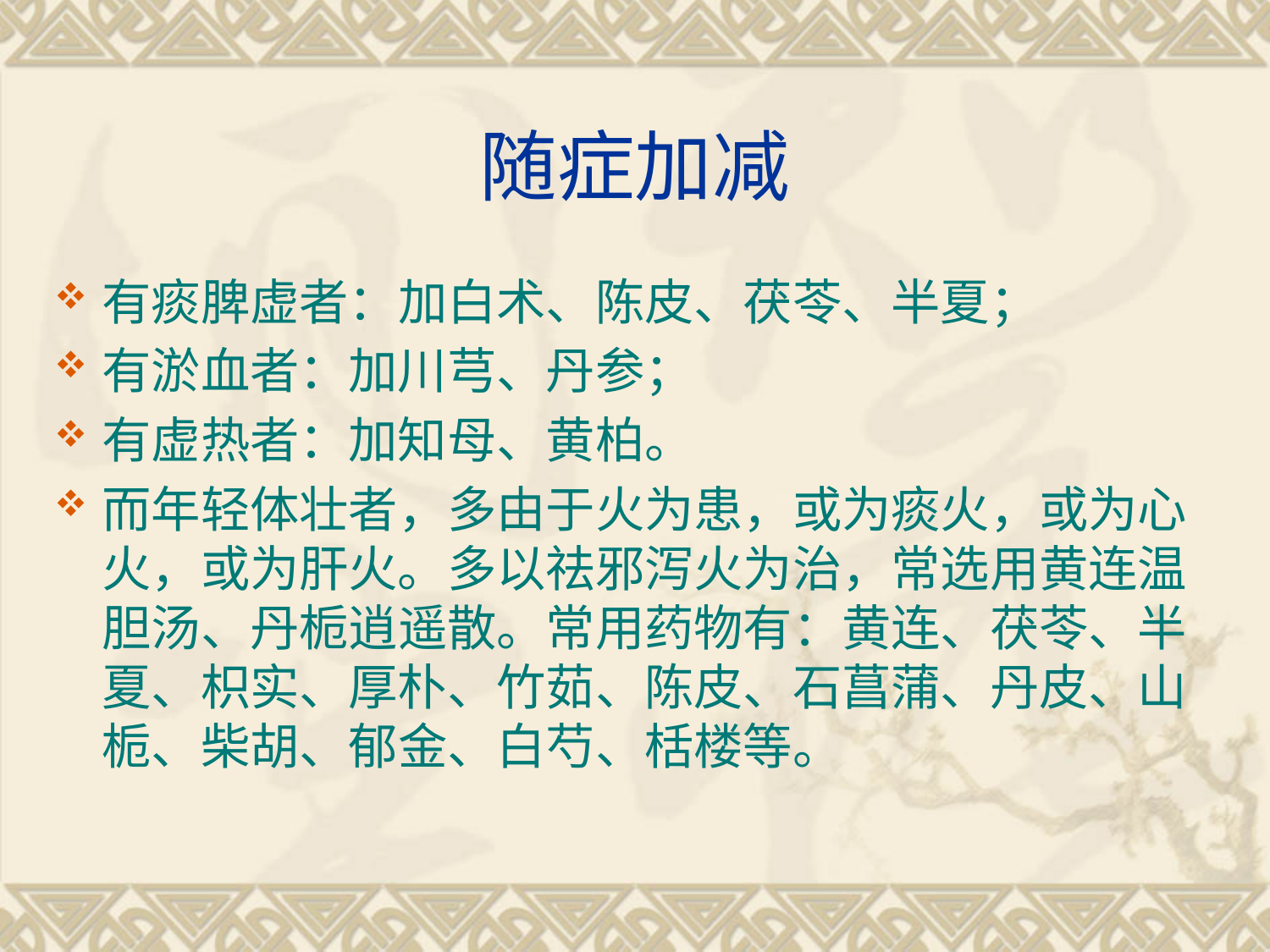

# 随症加减
有痰脾虚者：加白术、陈皮、茯苓、半夏；
有淤血者：加川芎、丹参；
有虚热者：加知母、黄柏。
而年轻体壮者，多由于火为患，或为痰火，或为心火，或为肝火。多以祛邪泻火为治，常选用黄连温胆汤、丹栀逍遥散。常用药物有：黄连、茯苓、半夏、枳实、厚朴、竹茹、陈皮、石菖蒲、丹皮、山栀、柴胡、郁金、白芍、栝楼等。